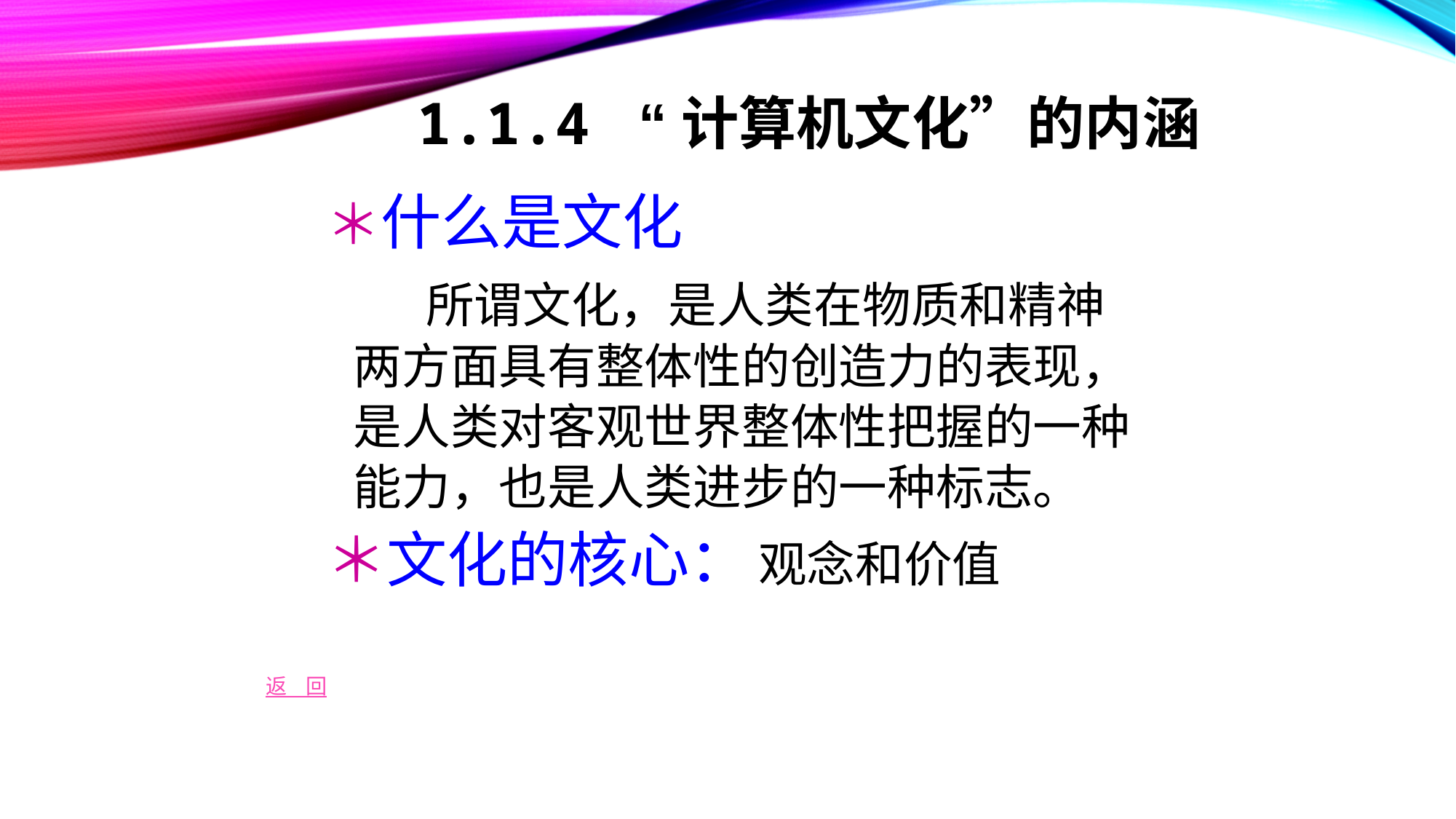

# 1.1.4   “计算机文化”的内涵
＊什么是文化
            所谓文化，是人类在物质和精神两方面具有整体性的创造力的表现，是人类对客观世界整体性把握的一种能力，也是人类进步的一种标志。
＊文化的核心： 观念和价值

返    回